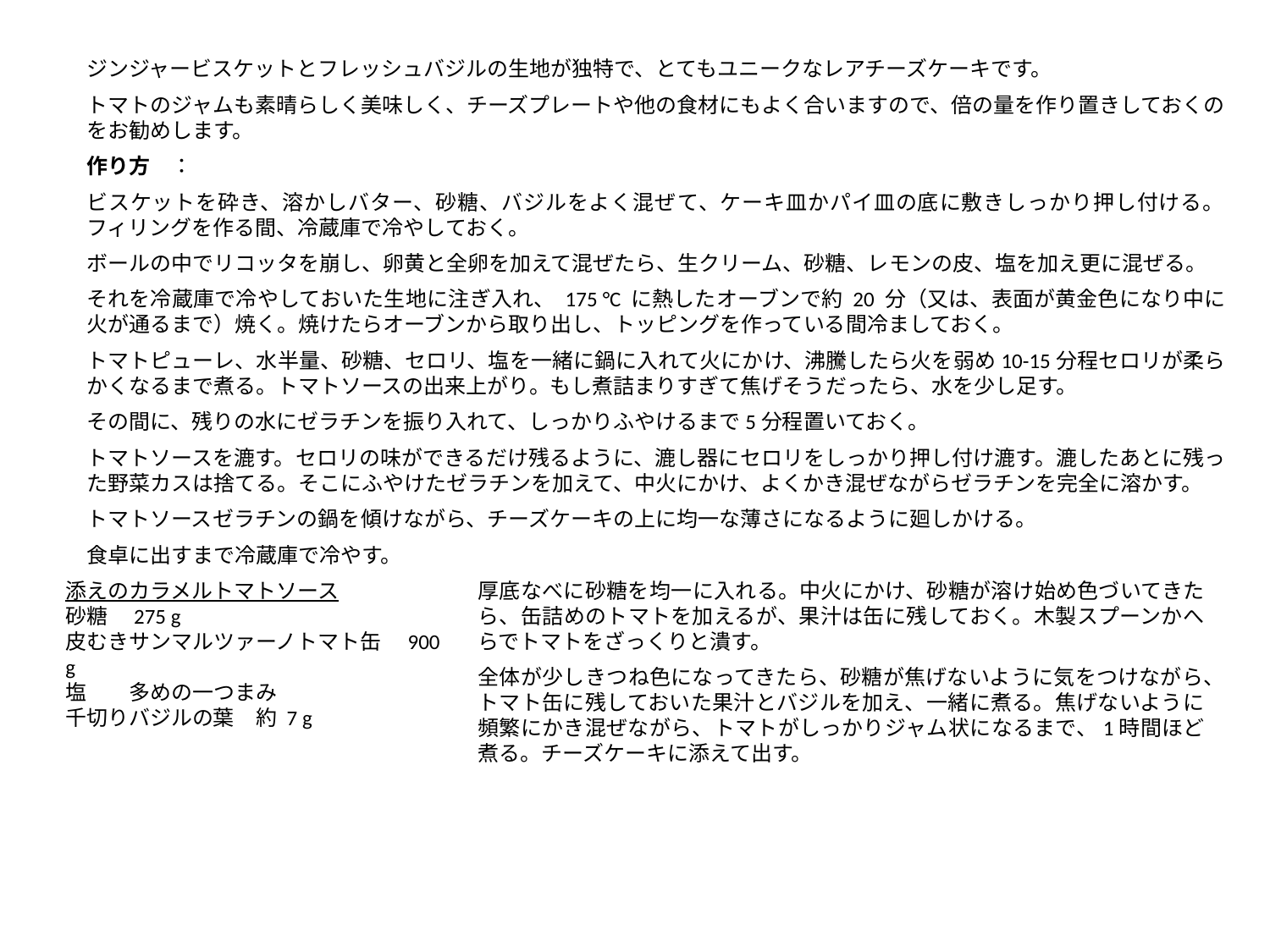

ジンジャービスケットとフレッシュバジルの生地が独特で、とてもユニークなレアチーズケーキです。
トマトのジャムも素晴らしく美味しく、チーズプレートや他の食材にもよく合いますので、倍の量を作り置きしておくのをお勧めします。
作り方　：
ビスケットを砕き、溶かしバター、砂糖、バジルをよく混ぜて、ケーキ皿かパイ皿の底に敷きしっかり押し付ける。フィリングを作る間、冷蔵庫で冷やしておく。
ボールの中でリコッタを崩し、卵黄と全卵を加えて混ぜたら、生クリーム、砂糖、レモンの皮、塩を加え更に混ぜる。
それを冷蔵庫で冷やしておいた生地に注ぎ入れ、 175 °C に熱したオーブンで約 20 分（又は、表面が黄金色になり中に火が通るまで）焼く。焼けたらオーブンから取り出し、トッピングを作っている間冷ましておく。
トマトピューレ、水半量、砂糖、セロリ、塩を一緒に鍋に入れて火にかけ、沸騰したら火を弱め10-15分程セロリが柔らかくなるまで煮る。トマトソースの出来上がり。もし煮詰まりすぎて焦げそうだったら、水を少し足す。
その間に、残りの水にゼラチンを振り入れて、しっかりふやけるまで5分程置いておく。
トマトソースを漉す。セロリの味ができるだけ残るように、漉し器にセロリをしっかり押し付け漉す。漉したあとに残った野菜カスは捨てる。そこにふやけたゼラチンを加えて、中火にかけ、よくかき混ぜながらゼラチンを完全に溶かす。
トマトソースゼラチンの鍋を傾けながら、チーズケーキの上に均一な薄さになるように廻しかける。
食卓に出すまで冷蔵庫で冷やす。
添えのカラメルトマトソース
砂糖　275 g
皮むきサンマルツァーノトマト缶　900 g
塩　　多めの一つまみ
千切りバジルの葉　約 7 g
厚底なべに砂糖を均一に入れる。中火にかけ、砂糖が溶け始め色づいてきたら、缶詰めのトマトを加えるが、果汁は缶に残しておく。木製スプーンかへらでトマトをざっくりと潰す。
全体が少しきつね色になってきたら、砂糖が焦げないように気をつけながら、トマト缶に残しておいた果汁とバジルを加え、一緒に煮る。焦げないように頻繁にかき混ぜながら、トマトがしっかりジャム状になるまで、1時間ほど煮る。チーズケーキに添えて出す。